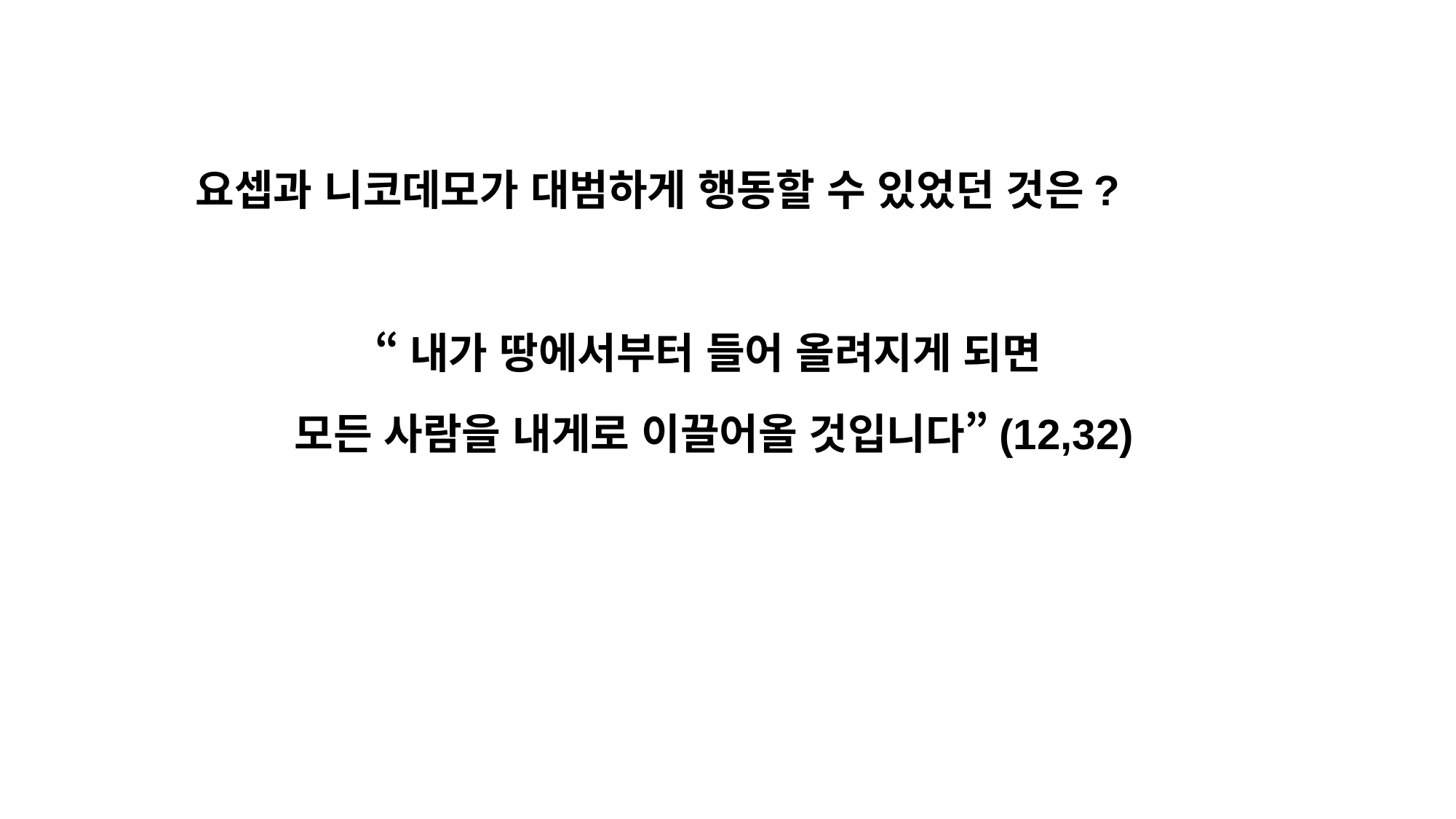

요셉과 니코데모가 대범하게 행동할 수 있었던 것은?

“내가 땅에서부터 들어 올려지게 되면
모든 사람을 내게로 이끌어올 것입니다”(12,32)